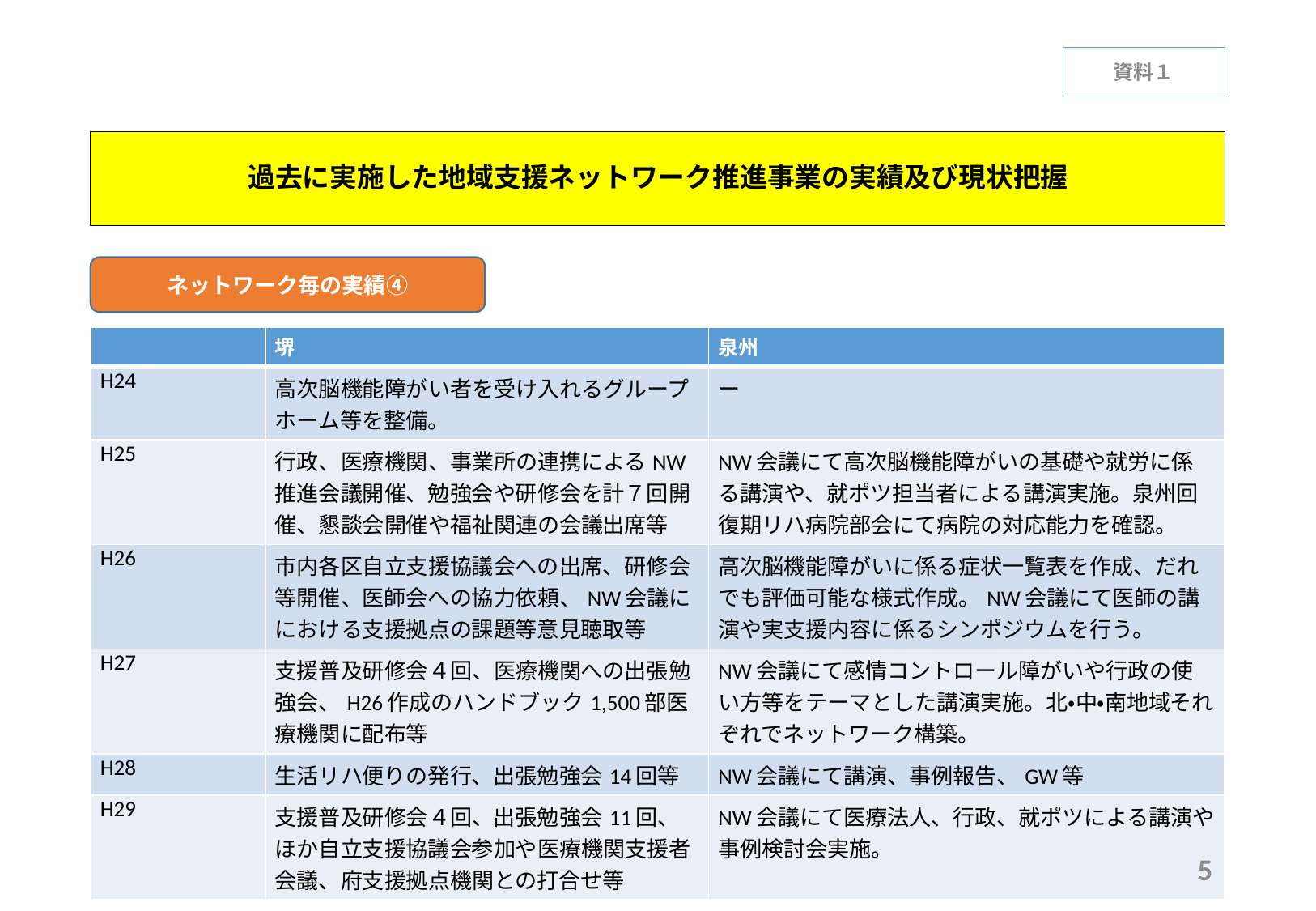

資料１
# 過去に実施した地域支援ネットワーク推進事業の実績及び現状把握
ネットワーク毎の実績④
|  | 堺 | 泉州 |
| --- | --- | --- |
| H24 | 高次脳機能障がい者を受け入れるグループホーム等を整備。 | ー |
| H25 | 行政、医療機関、事業所の連携によるNW推進会議開催、勉強会や研修会を計７回開催、懇談会開催や福祉関連の会議出席等 | NW会議にて高次脳機能障がいの基礎や就労に係る講演や、就ポツ担当者による講演実施。泉州回復期リハ病院部会にて病院の対応能力を確認。 |
| H26 | 市内各区自立支援協議会への出席、研修会等開催、医師会への協力依頼、NW会議ににおける支援拠点の課題等意見聴取等 | 高次脳機能障がいに係る症状一覧表を作成、だれでも評価可能な様式作成。NW会議にて医師の講演や実支援内容に係るシンポジウムを行う。 |
| H27 | 支援普及研修会４回、医療機関への出張勉強会、H26作成のハンドブック1,500部医療機関に配布等 | NW会議にて感情コントロール障がいや行政の使い方等をテーマとした講演実施。北・中・南地域それぞれでネットワーク構築。 |
| H28 | 生活リハ便りの発行、出張勉強会14回等 | NW会議にて講演、事例報告、GW等 |
| H29 | 支援普及研修会４回、出張勉強会11回、ほか自立支援協議会参加や医療機関支援者会議、府支援拠点機関との打合せ等 | NW会議にて医療法人、行政、就ポツによる講演や事例検討会実施。 |
5